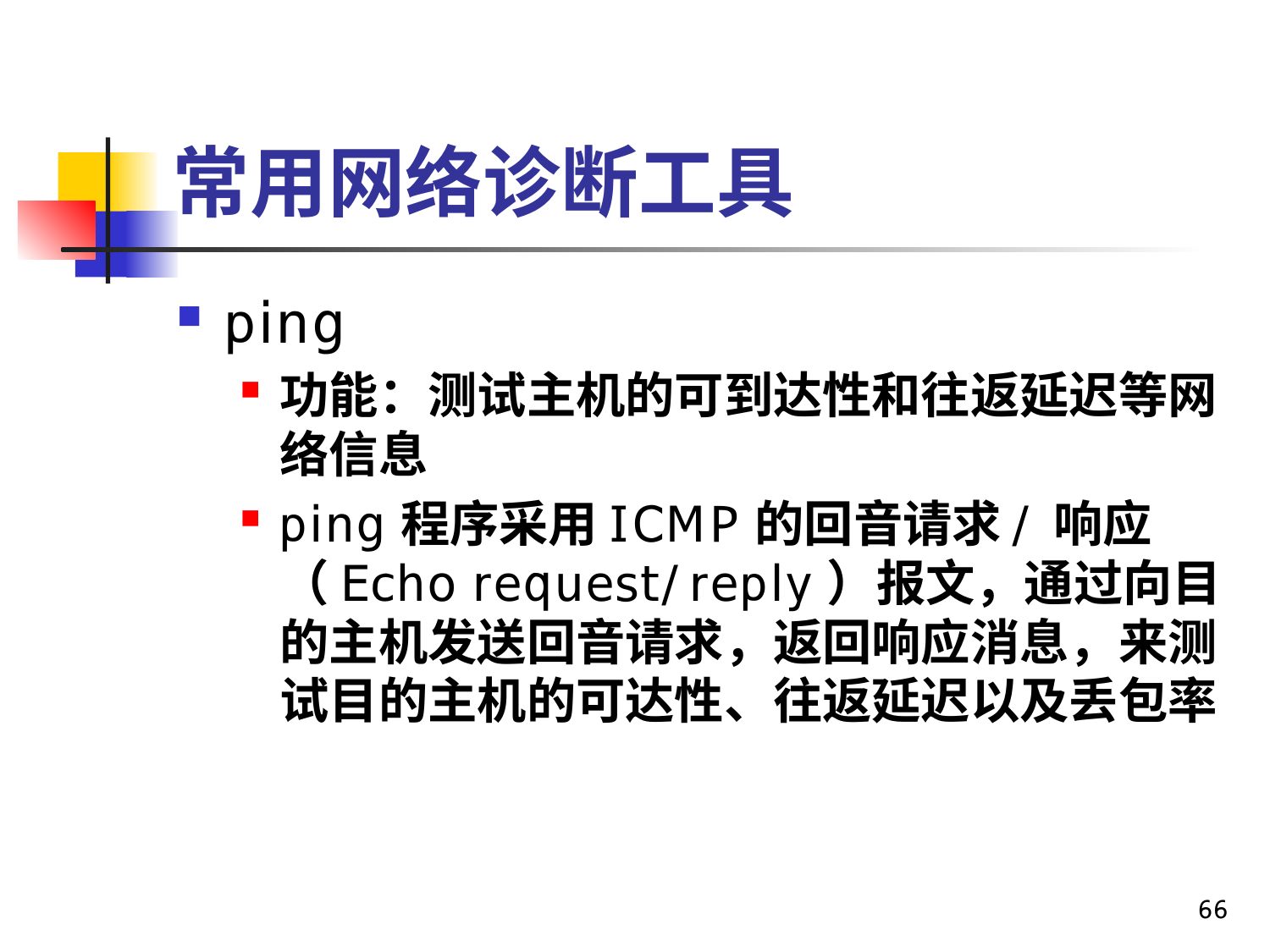

# 常用网络诊断工具
ping
功能：测试主机的可到达性和往返延迟等网络信息
ping程序采用ICMP的回音请求/响应（Echo request/reply）报文，通过向目的主机发送回音请求，返回响应消息，来测试目的主机的可达性、往返延迟以及丢包率
66